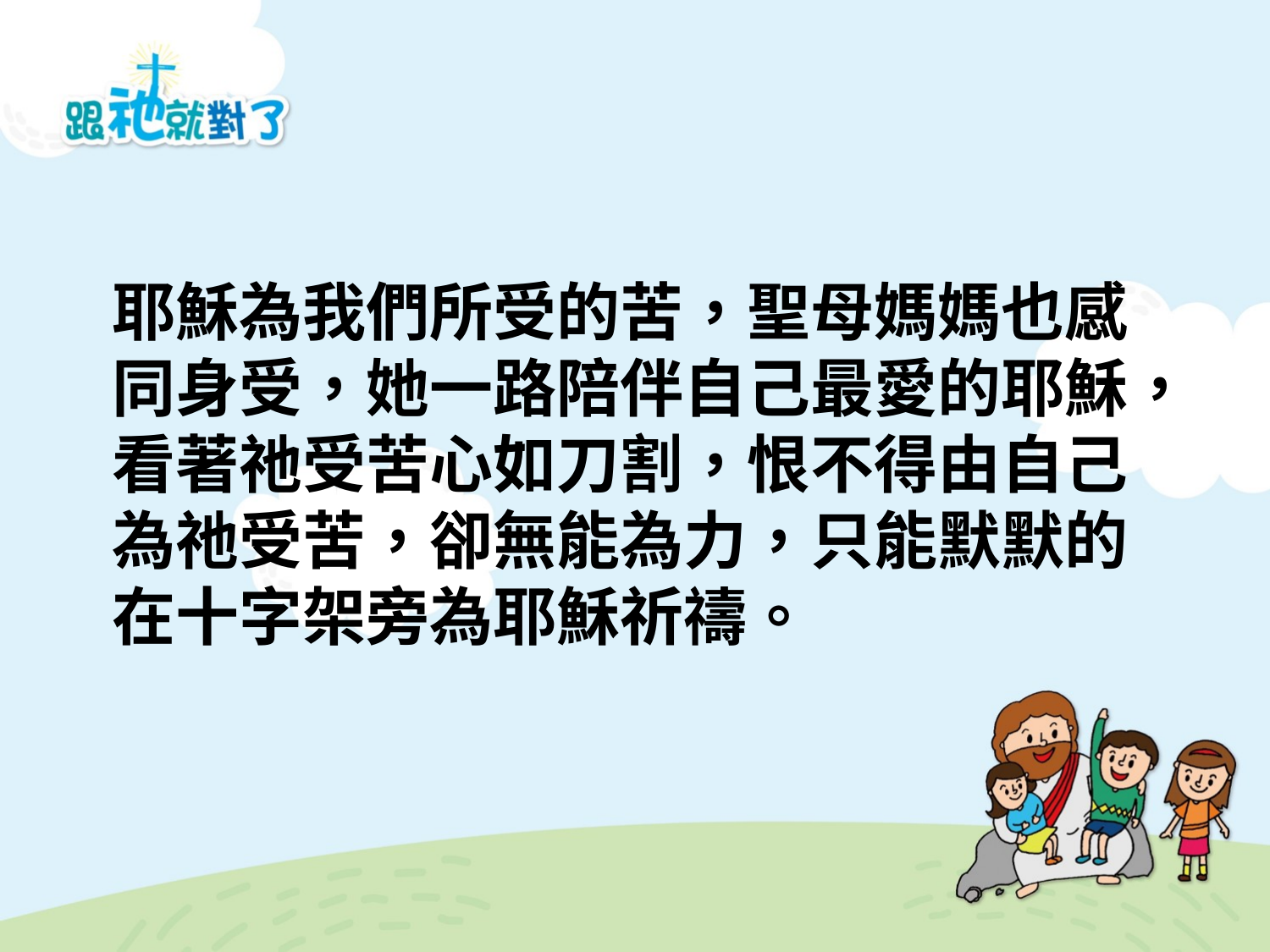

耶穌為我們所受的苦，聖母媽媽也感同身受，她一路陪伴自己最愛的耶穌，看著祂受苦心如刀割，恨不得由自己為祂受苦，卻無能為力，只能默默的在十字架旁為耶穌祈禱。